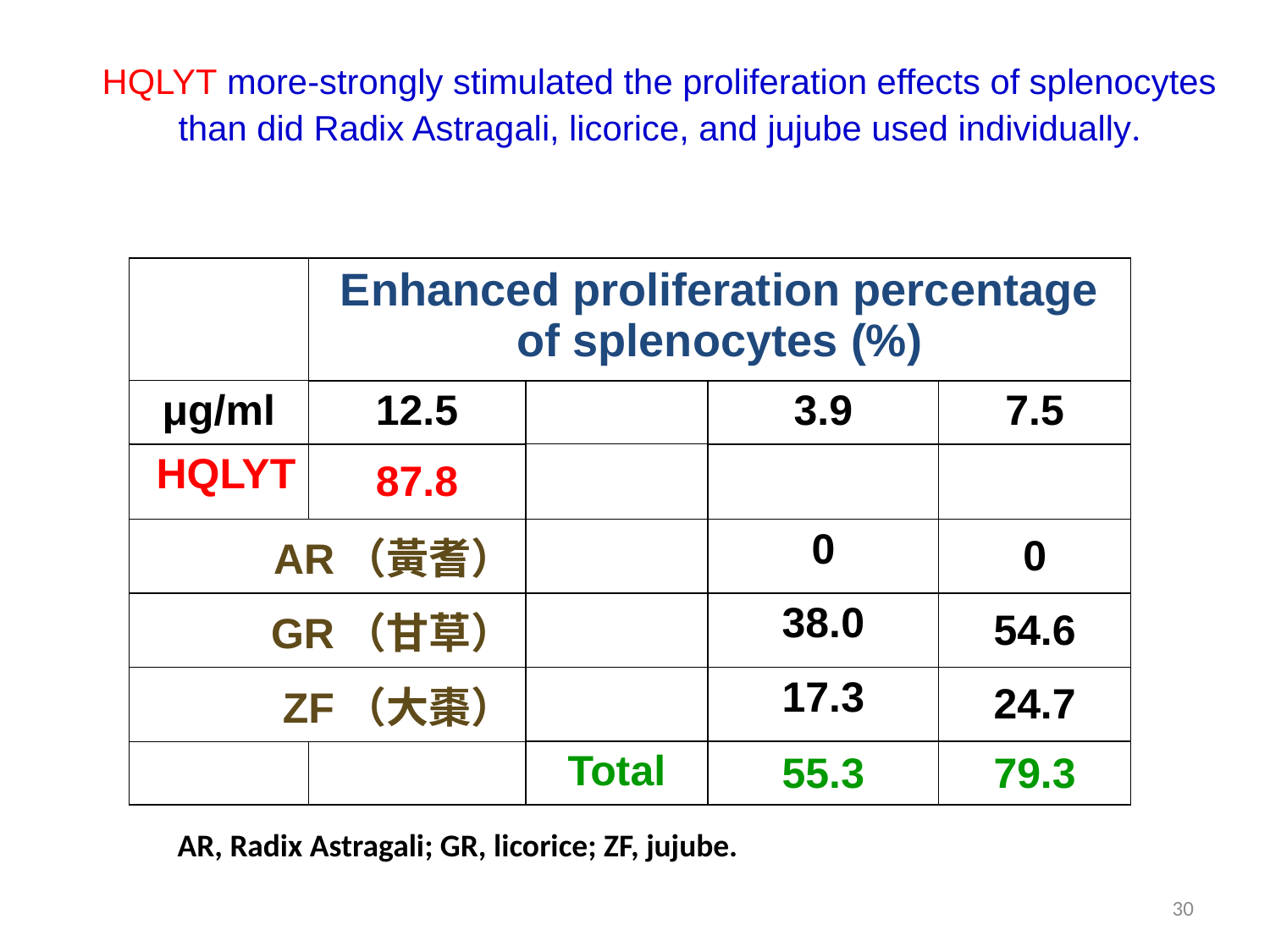

# HQLYT more-strongly stimulated the proliferation effects of splenocytes than did Radix Astragali, licorice, and jujube used individually.
|  | Enhanced proliferation percentage of splenocytes (%) |  |  |  |
| --- | --- | --- | --- | --- |
| μg/ml | 12.5 |  | 3.9 | 7.5 |
| HQLYT | 87.8 |  |  |  |
| AR（黃耆） |  |  | 0 | 0 |
| GR（甘草） |  |  | 38.0 | 54.6 |
| ZF（大棗） |  |  | 17.3 | 24.7 |
|  |  | Total | 55.3 | 79.3 |
AR, Radix Astragali; GR, licorice; ZF, jujube.
30